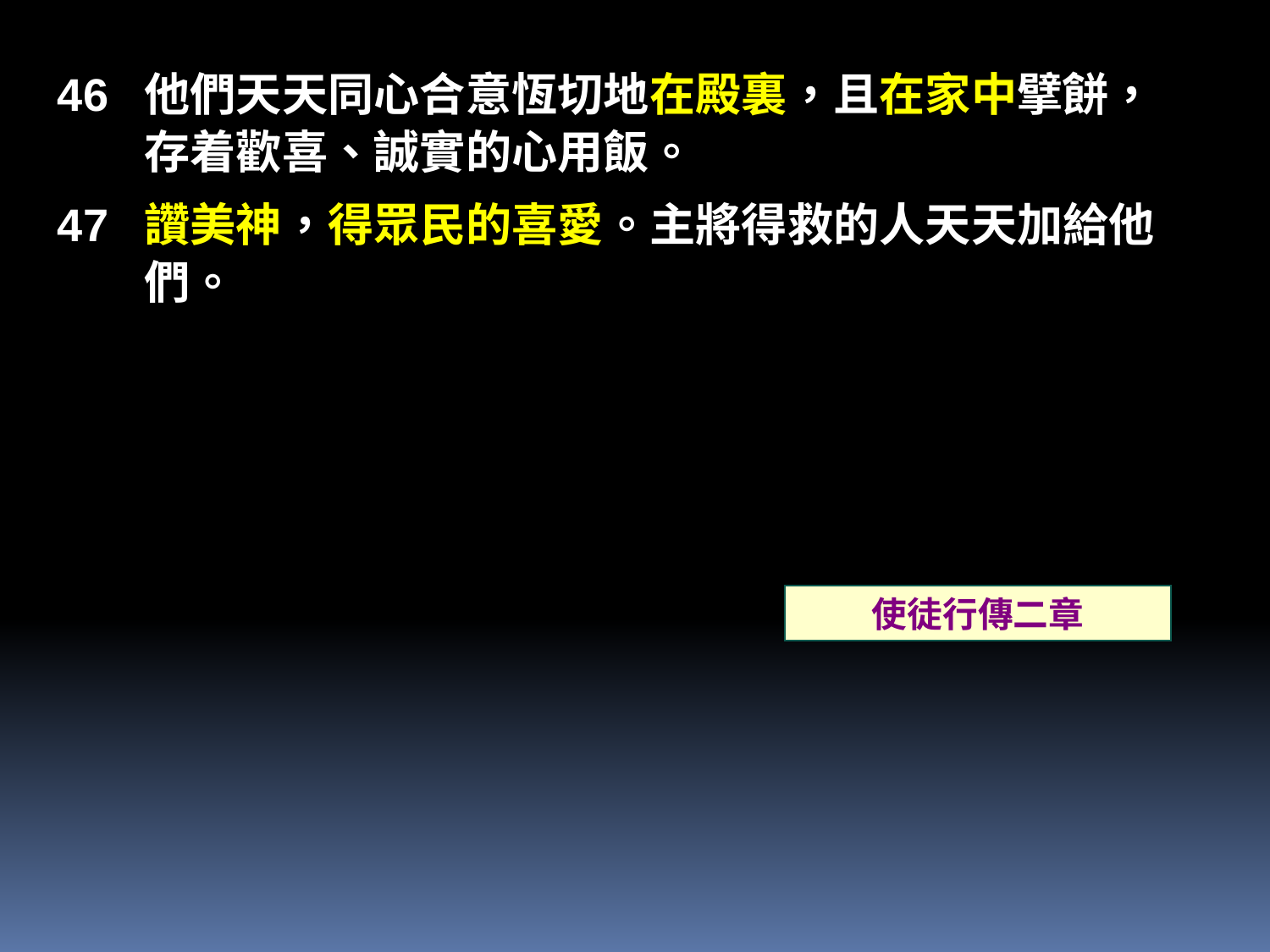

46	他們天天同心合意恆切地在殿裏，且在家中擘餅，存着歡喜、誠實的心用飯。
47	讚美神，得眾民的喜愛。主將得救的人天天加給他們。
使徒行傳二章